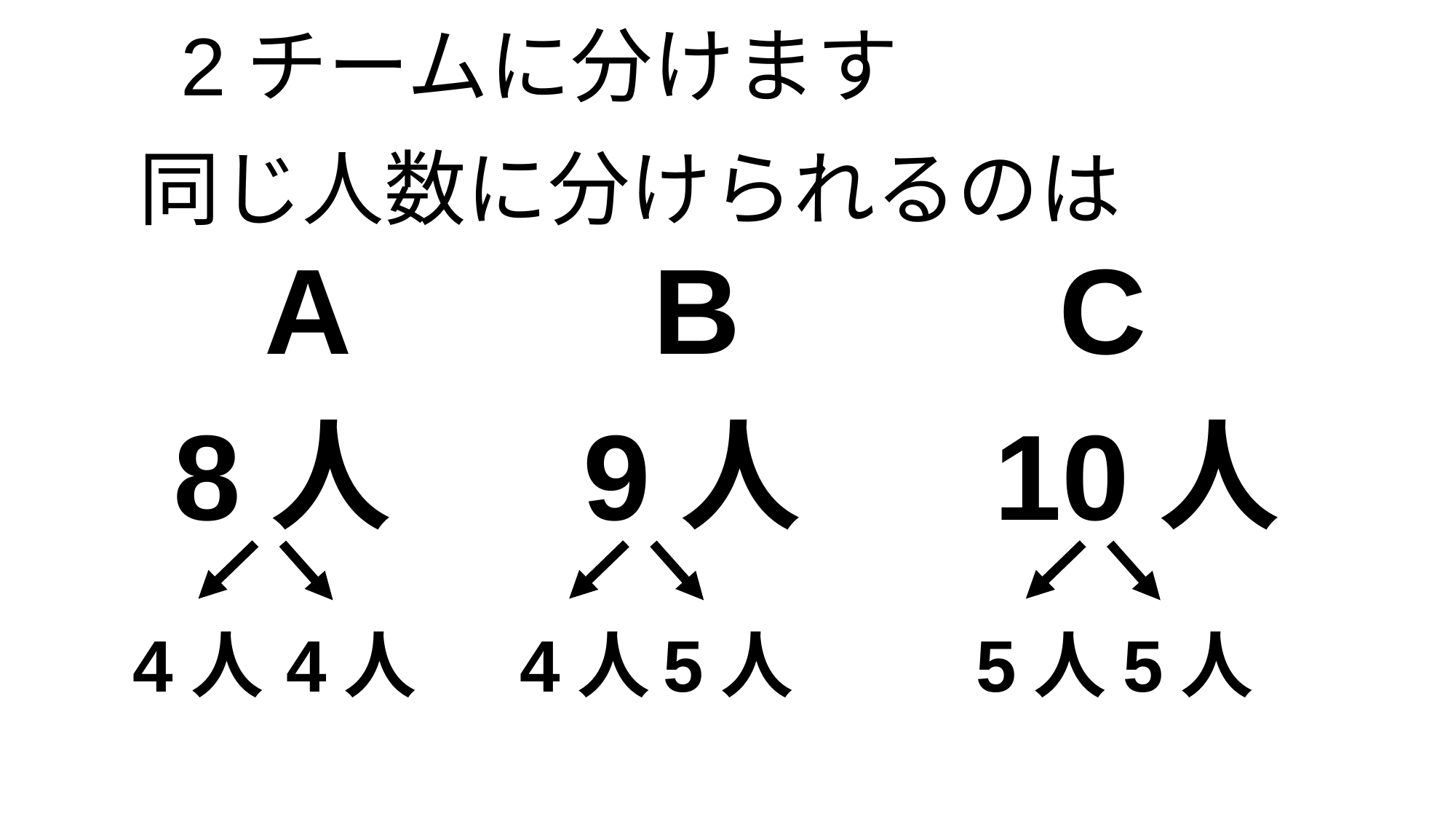

2チームに分けます
同じ人数に分けられるのは
A
B
C
8人
9人
10人
4人
4人
4人
5人
5人
5人